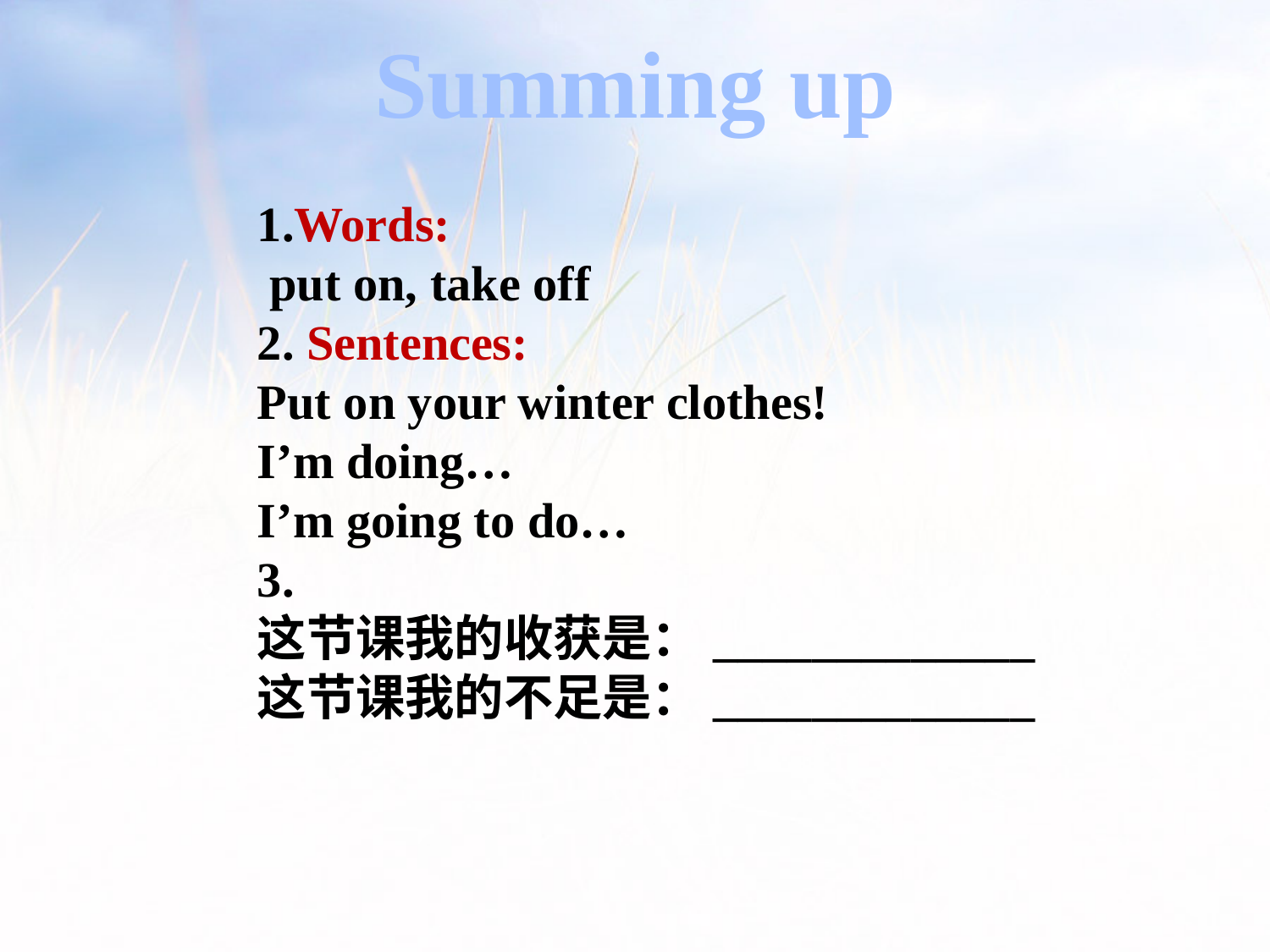

Summing up
1.Words:
 put on, take off
2. Sentences:
Put on your winter clothes!
I’m doing…
I’m going to do…
3.
这节课我的收获是：_____________
这节课我的不足是：_____________